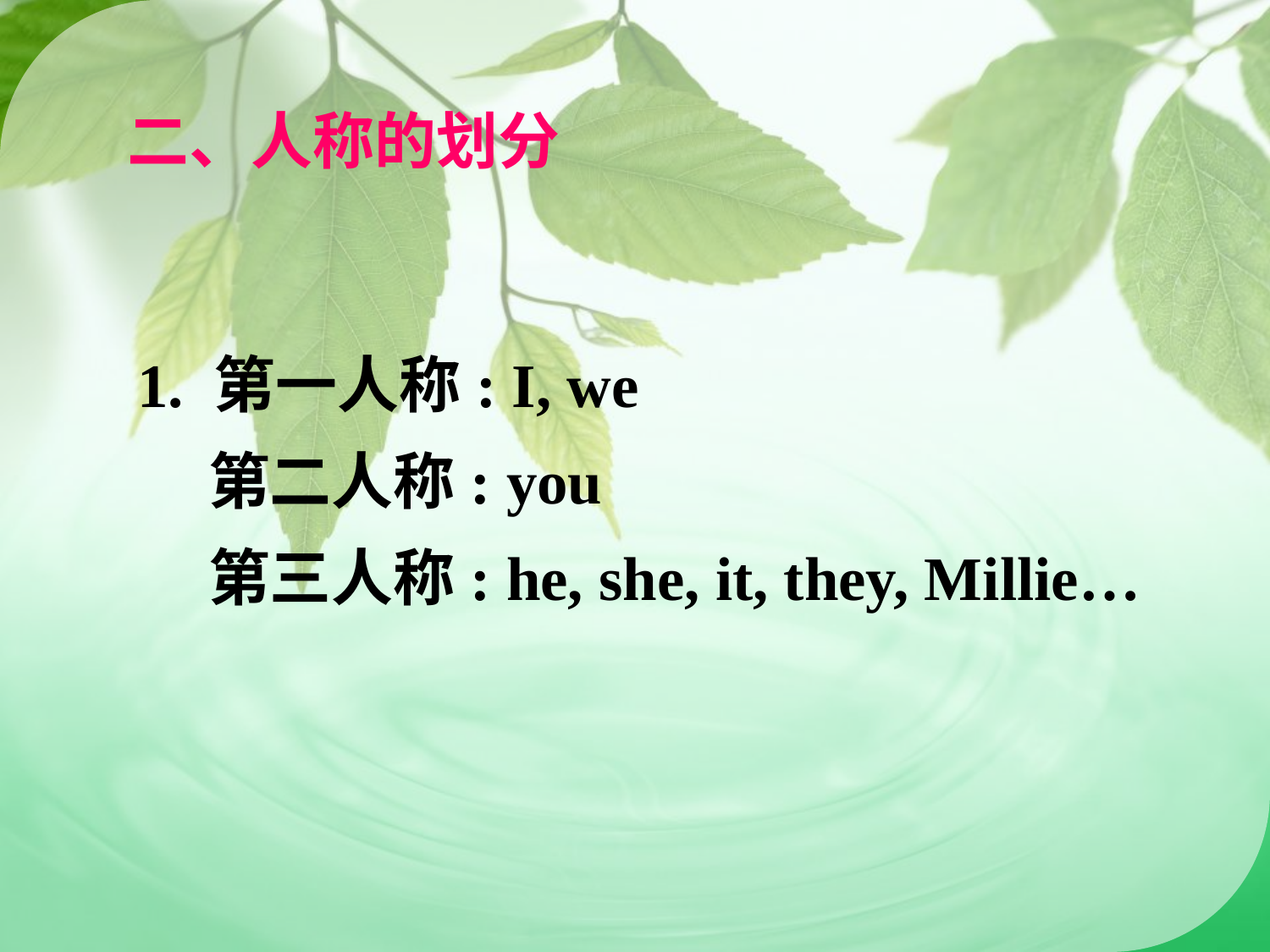

二、人称的划分
1. 第一人称: I, we
    第二人称: you
    第三人称: he, she, it, they, Millie…